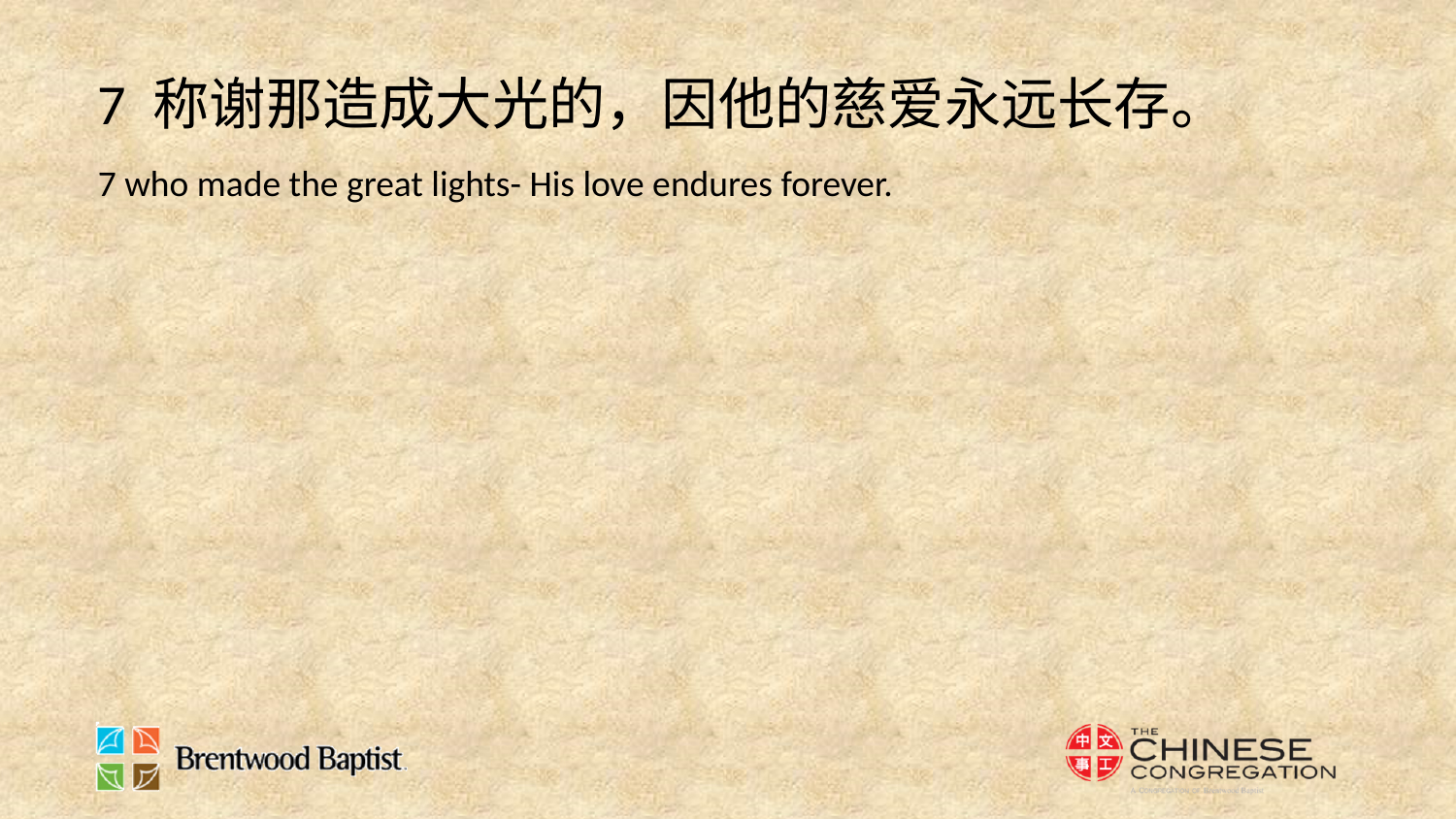

7 称谢那造成大光的，因他的慈爱永远长存。

7 who made the great lights- His love endures forever.